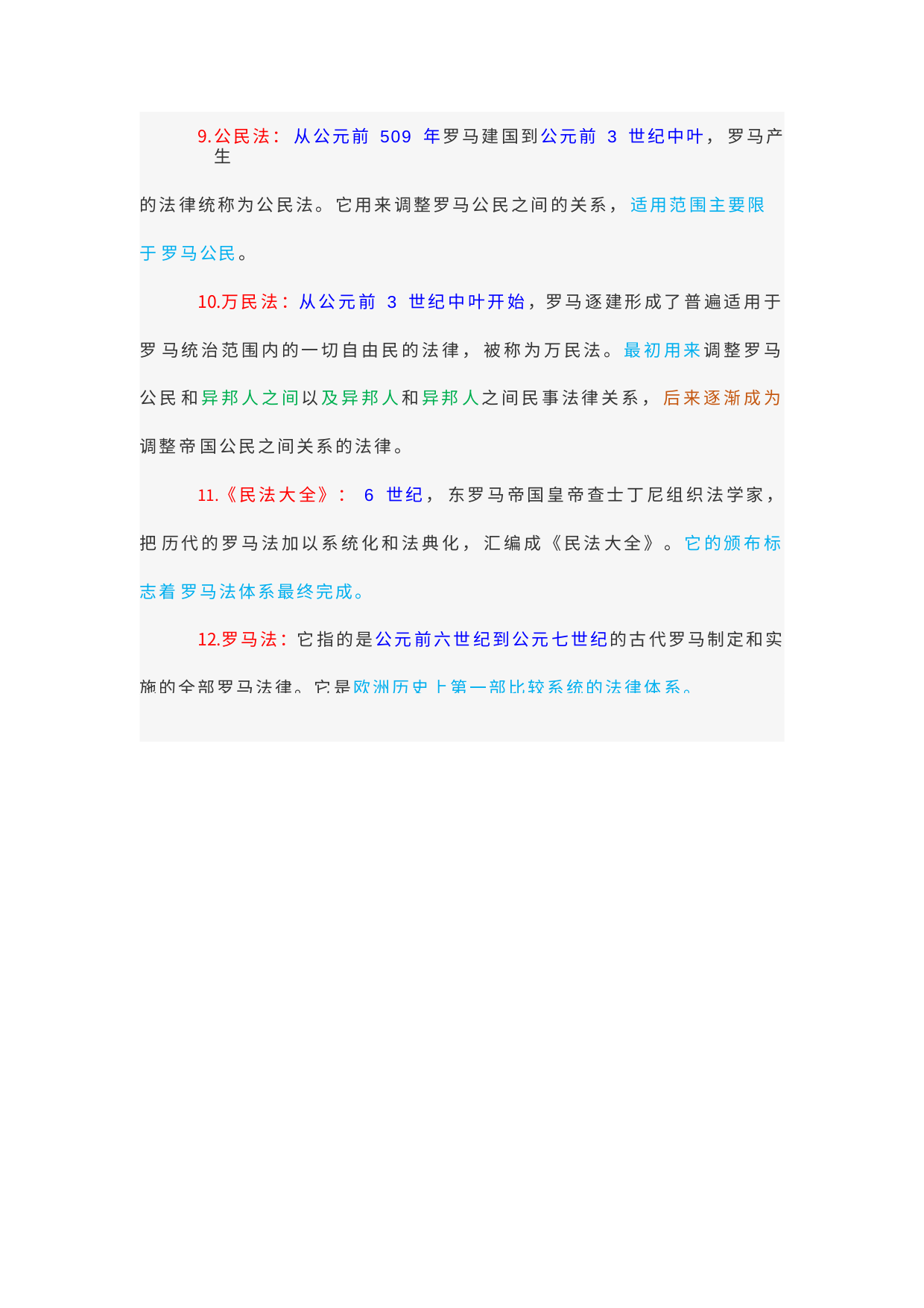

公民法： 从公元前 509 年罗马建国到公元前 3 世纪中叶， 罗马产生
的法律统称为公民法。它用来调整罗马公民之间的关系， 适用范围主要限于 罗马公民。
万民法：从公元前 3 世纪中叶开始，罗马逐建形成了普遍适用于罗 马统治范围内的一切自由民的法律， 被称为万民法。最初用来调整罗马公民 和异邦人之间以及异邦人和异邦人之间民事法律关系， 后来逐渐成为调整帝 国公民之间关系的法律。
《民法大全》： 6 世纪， 东罗马帝国皇帝查士丁尼组织法学家， 把 历代的罗马法加以系统化和法典化， 汇编成《民法大全》。它的颁布标志着 罗马法体系最终完成。
罗马法：它指的是公元前六世纪到公元七世纪的古代罗马制定和实 施的全部罗马法律。它是欧洲历史上第一部比较系统的法律体系。